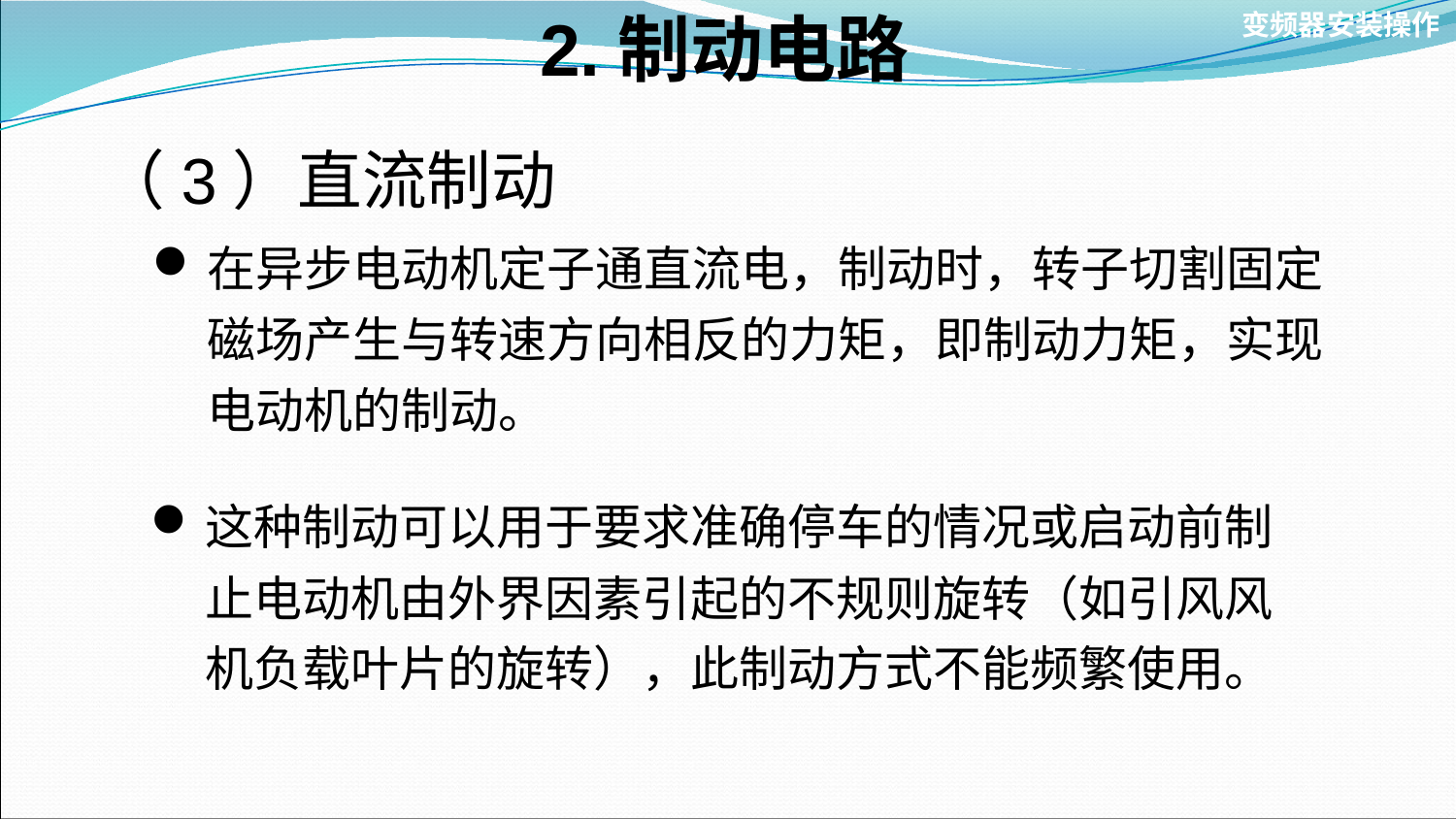

变频器安装操作
# 2.制动电路
（3）直流制动
在异步电动机定子通直流电，制动时，转子切割固定磁场产生与转速方向相反的力矩，即制动力矩，实现电动机的制动。
这种制动可以用于要求准确停车的情况或启动前制止电动机由外界因素引起的不规则旋转（如引风风机负载叶片的旋转），此制动方式不能频繁使用。
16